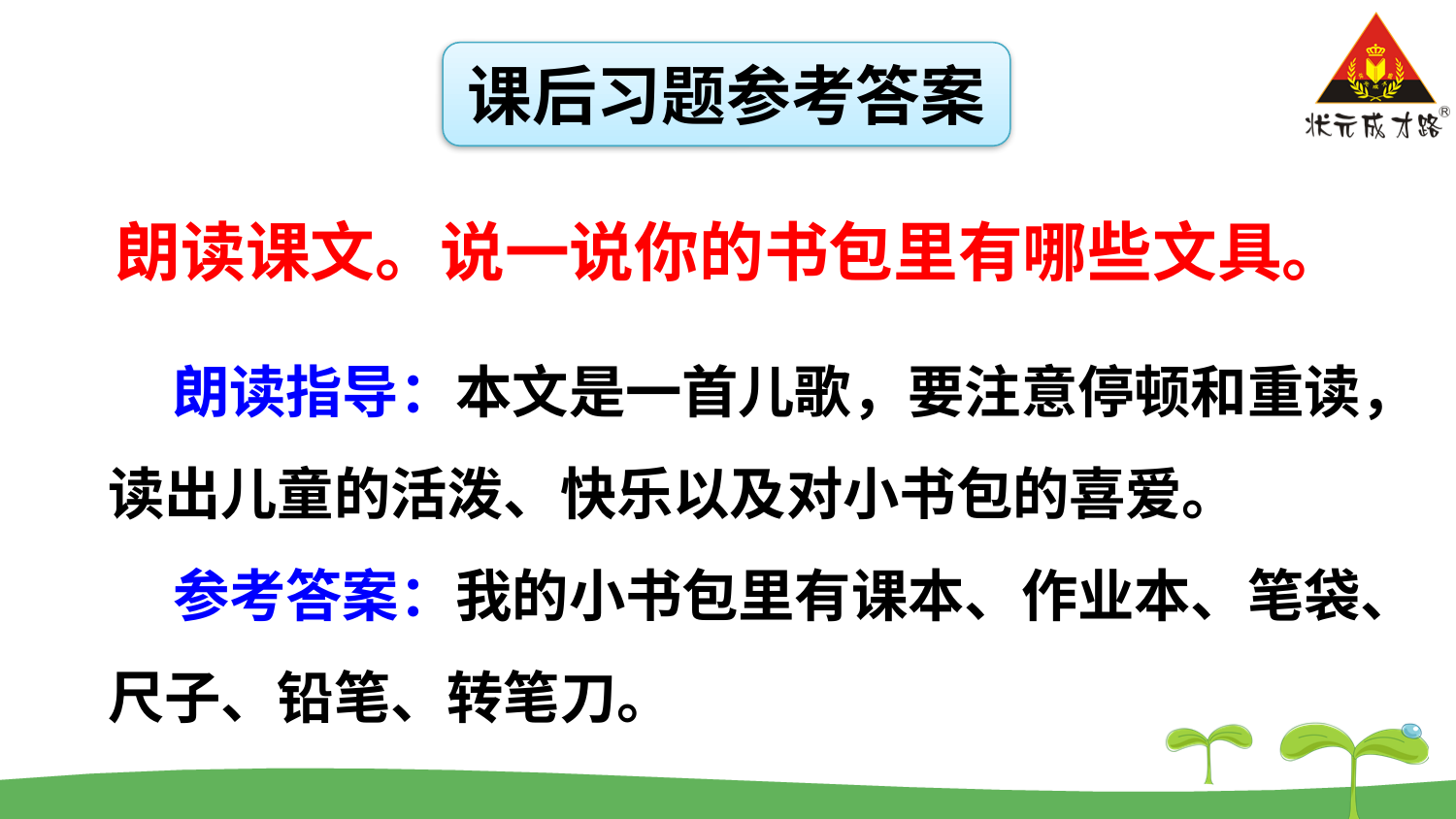

课后习题参考答案
朗读课文。说一说你的书包里有哪些文具。
    朗读指导：本文是一首儿歌，要注意停顿和重读，读出儿童的活泼、快乐以及对小书包的喜爱。
    参考答案：我的小书包里有课本、作业本、笔袋、尺子、铅笔、转笔刀。